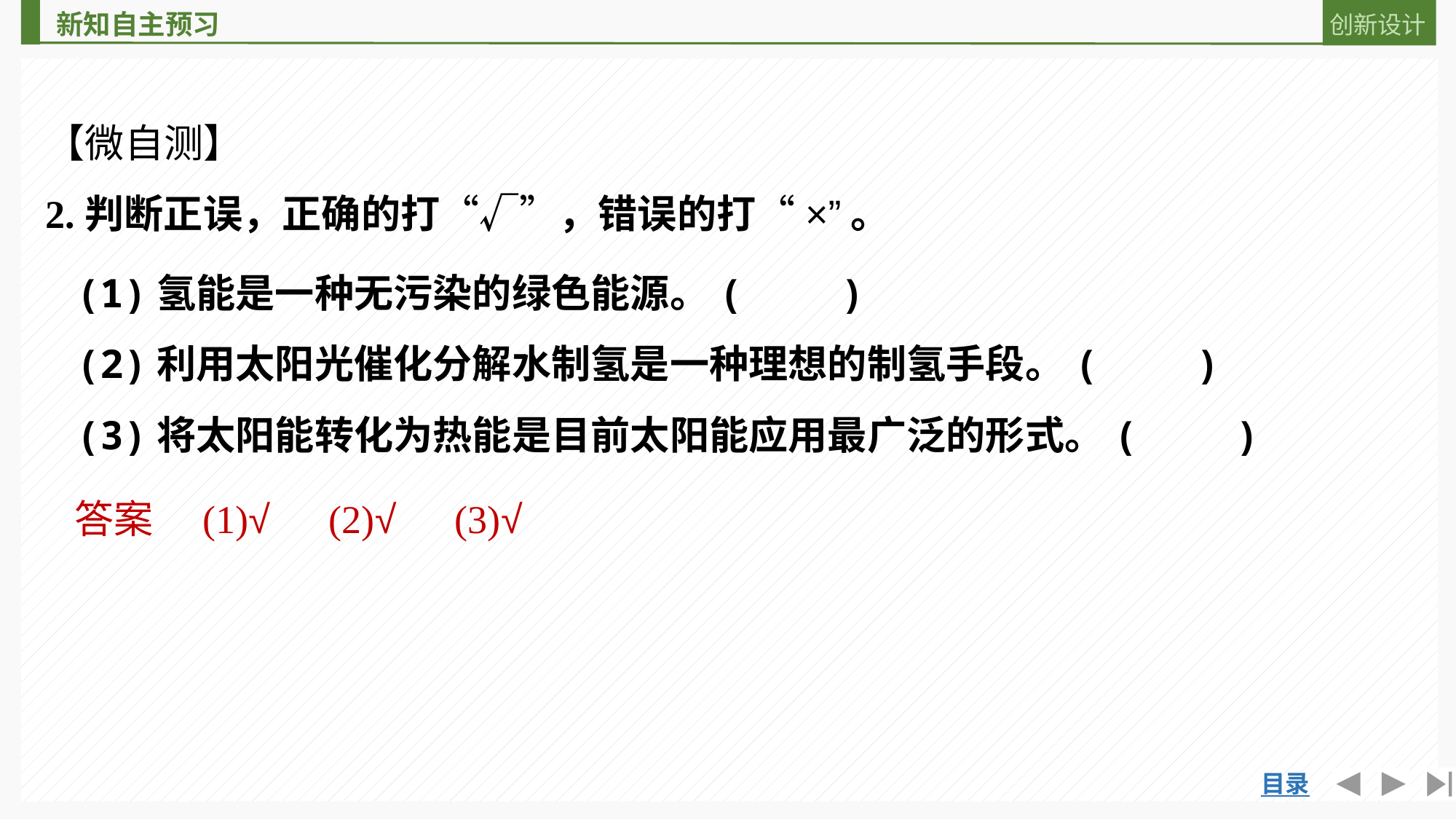

【微自测】
2.判断正误，正确的打“√”，错误的打“×”。
(1)氢能是一种无污染的绿色能源。(　　)
(2)利用太阳光催化分解水制氢是一种理想的制氢手段。(　　)
(3)将太阳能转化为热能是目前太阳能应用最广泛的形式。(　　)
答案　(1)√　(2)√　(3)√